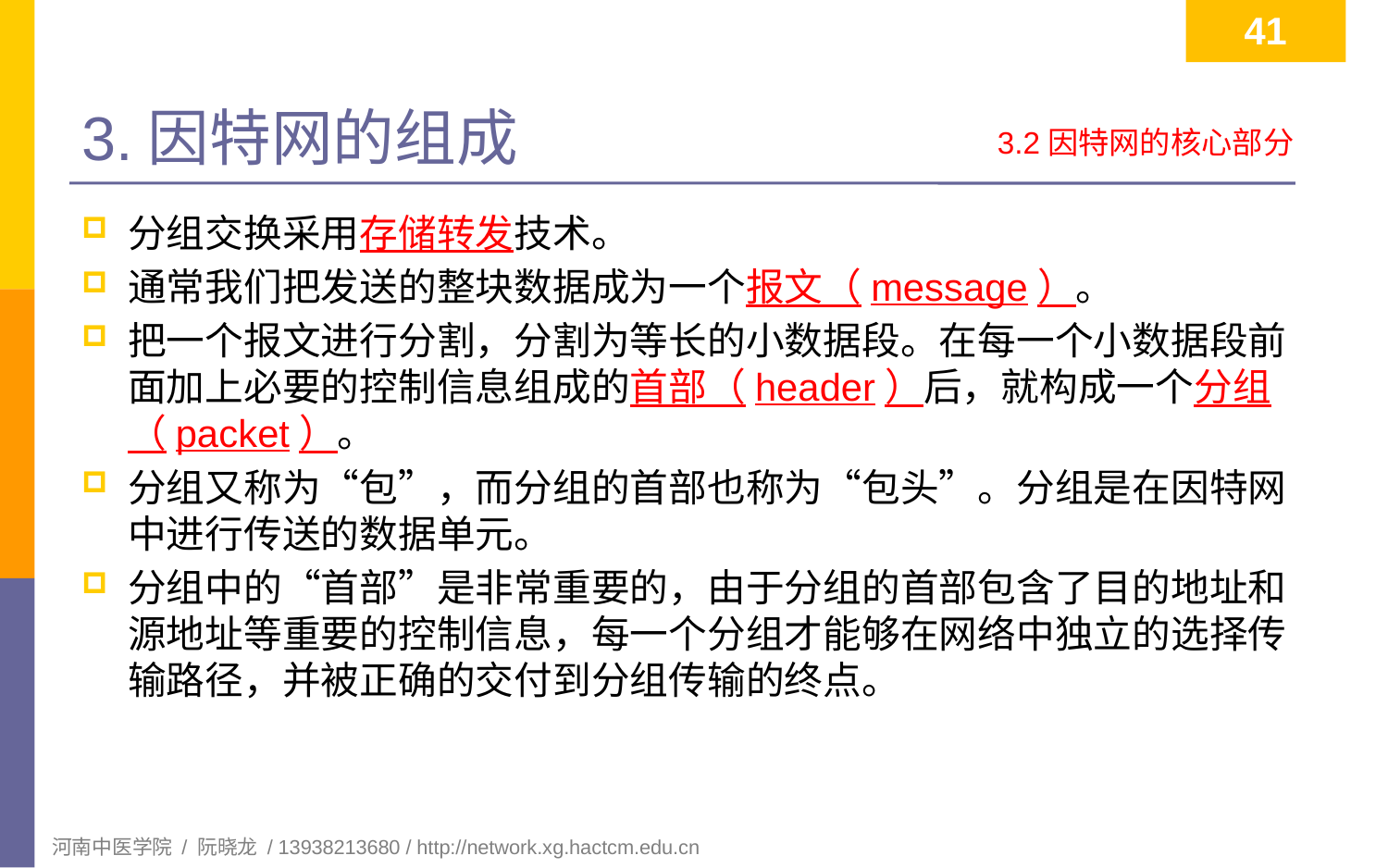

41
# 3.因特网的组成
3.2因特网的核心部分
分组交换采用存储转发技术。
通常我们把发送的整块数据成为一个报文（message）。
把一个报文进行分割，分割为等长的小数据段。在每一个小数据段前面加上必要的控制信息组成的首部（header）后，就构成一个分组（packet）。
分组又称为“包”，而分组的首部也称为“包头”。分组是在因特网中进行传送的数据单元。
分组中的“首部”是非常重要的，由于分组的首部包含了目的地址和源地址等重要的控制信息，每一个分组才能够在网络中独立的选择传输路径，并被正确的交付到分组传输的终点。